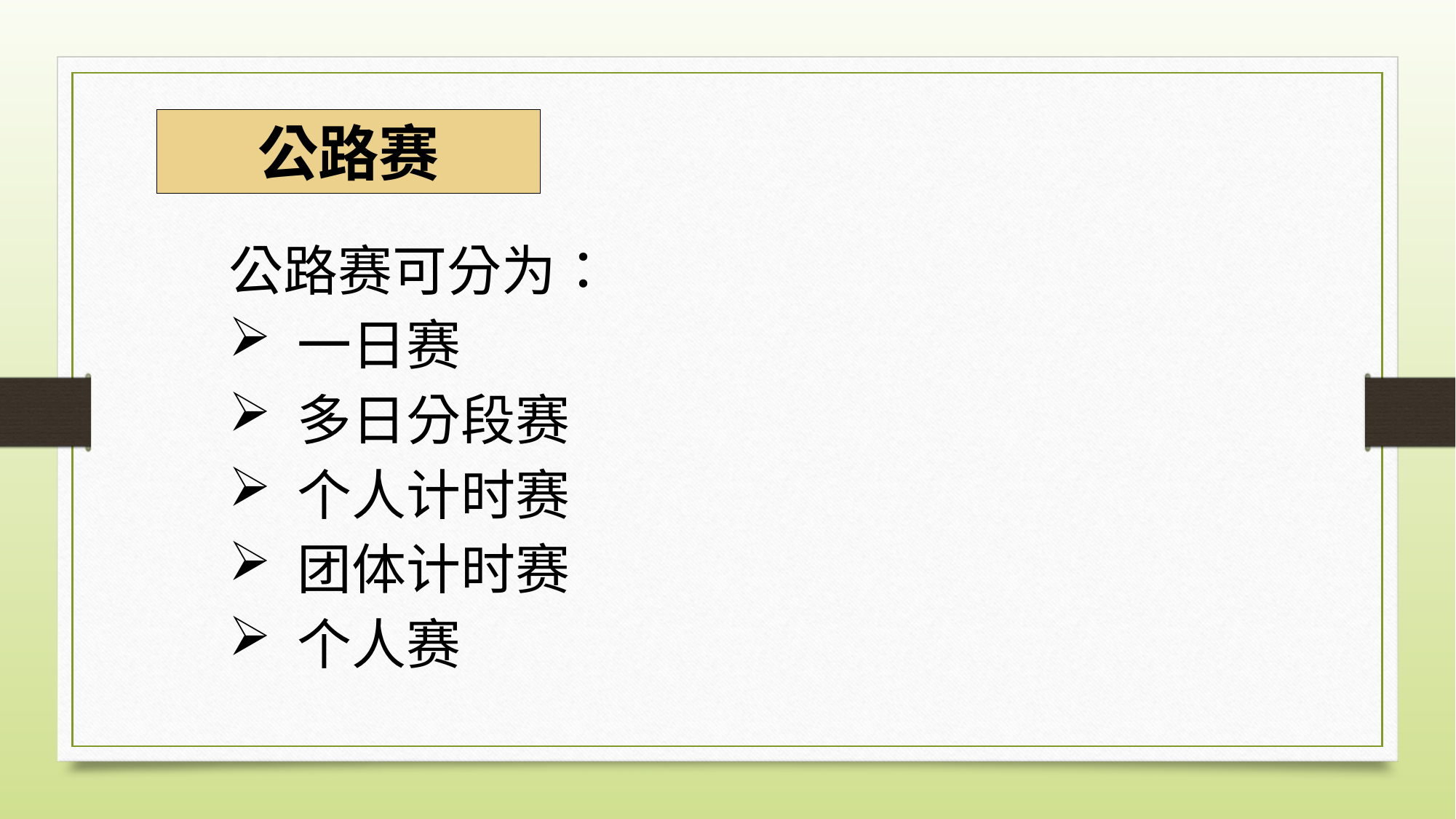

公路赛
公路赛可分为：
一日赛
多日分段赛
个人计时赛
团体计时赛
个人赛